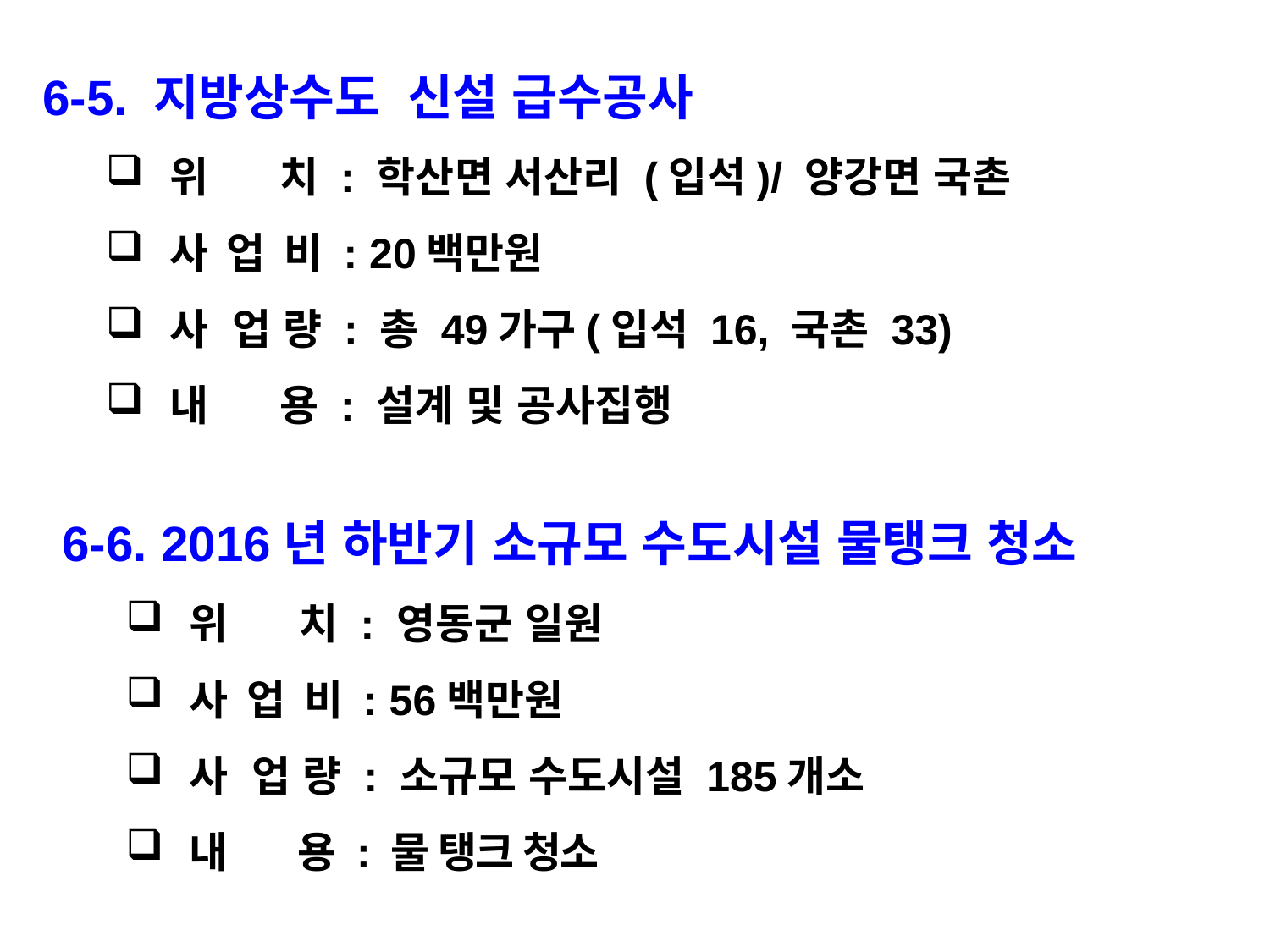

6-5. 지방상수도  신설 급수공사
위      치 : 학산면 서산리 (입석)/ 양강면 국촌
사  업  비 : 20백만원
사  업 량 : 총 49가구(입석 16, 국촌 33)
내      용 : 설계 및 공사집행

6-6. 2016년 하반기 소규모 수도시설 물탱크 청소
위      치 : 영동군 일원
사  업  비 : 56백만원
사  업 량 : 소규모 수도시설 185개소
내       용 : 물 탱크 청소